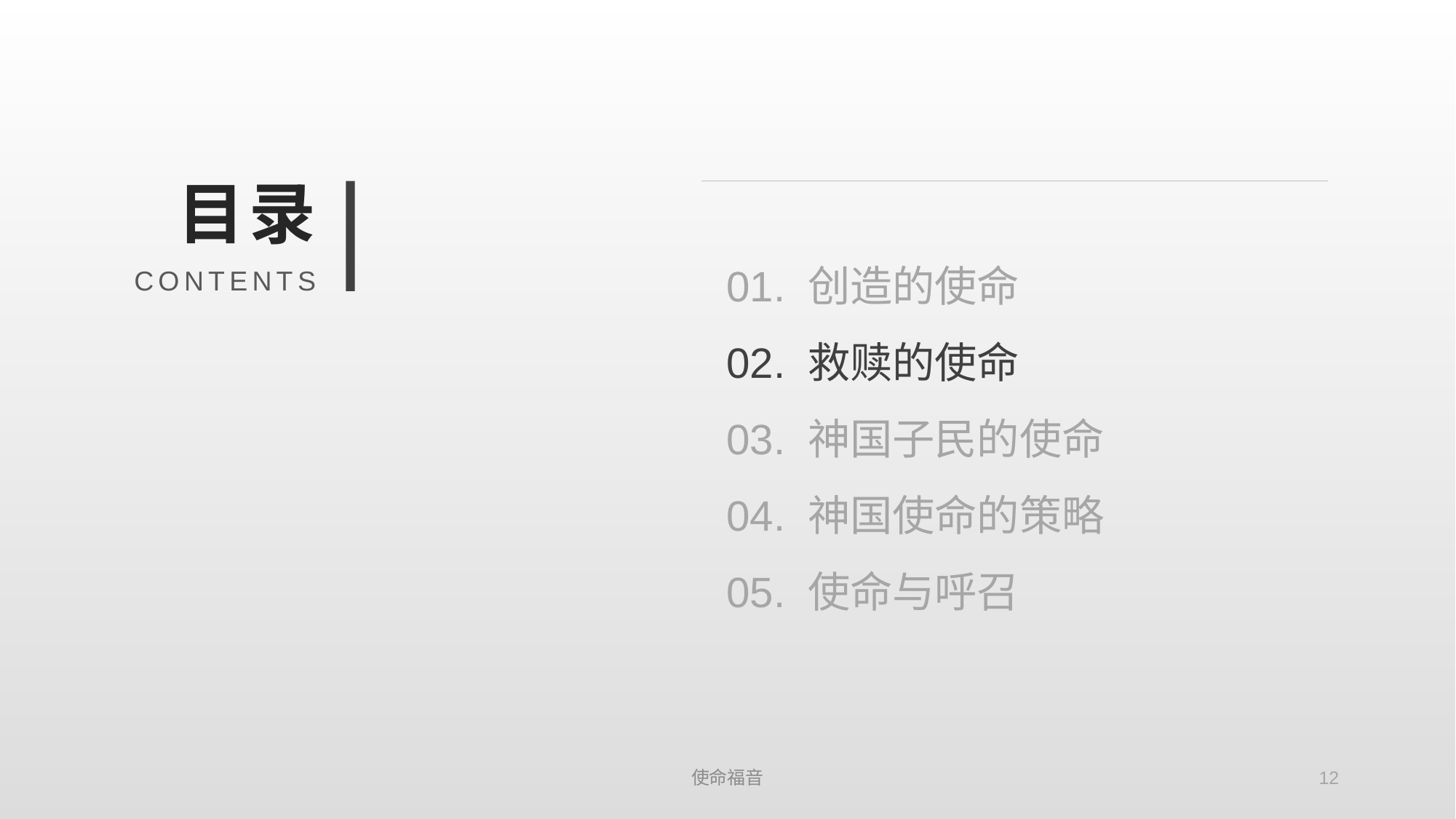

目录

01. 创造的使命
02. 救赎的使命
03. 神国子民的使命
04. 神国使命的策略
05. 使命与呼召
CONTENTS
使命福音
12